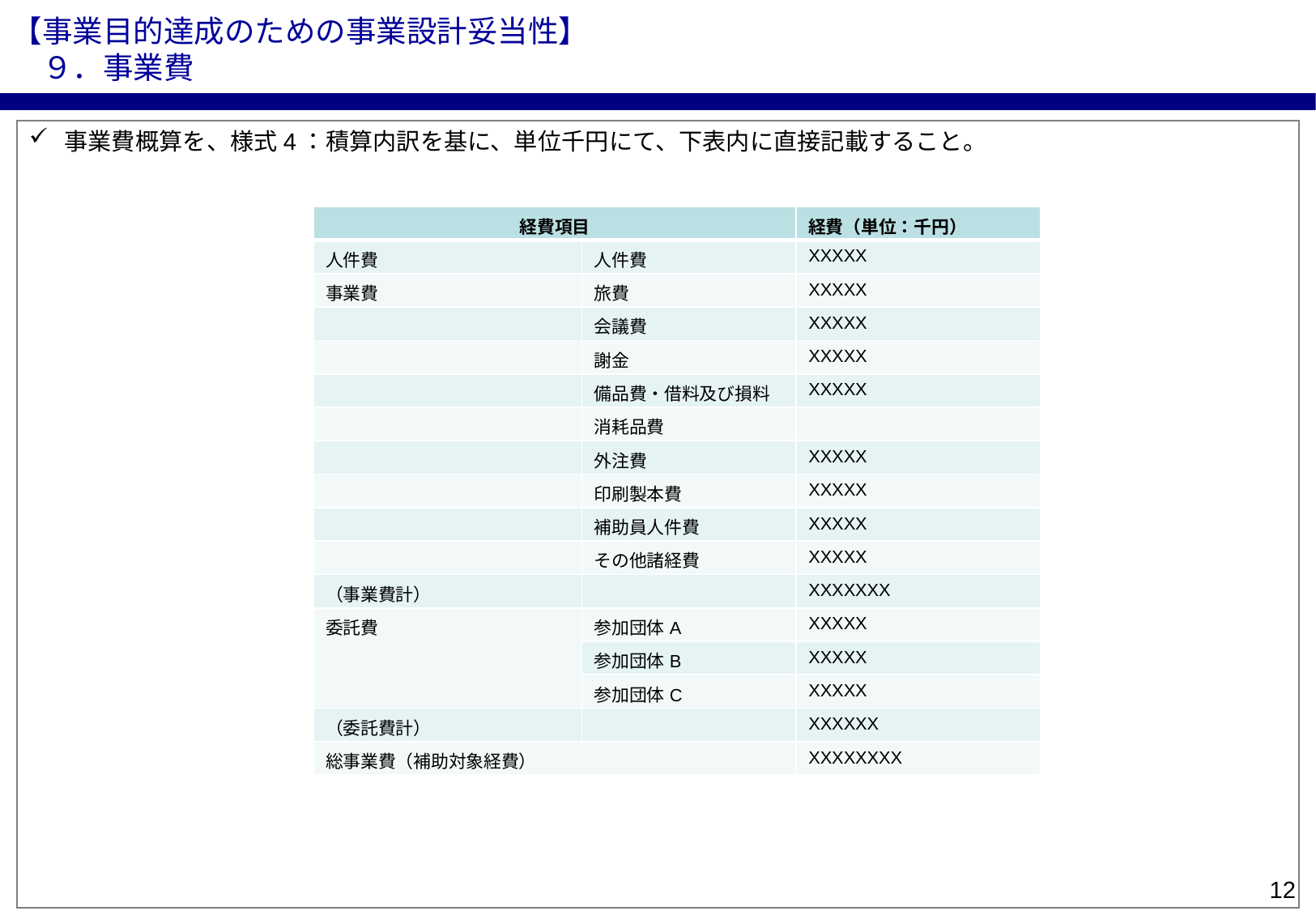

【事業目的達成のための事業設計妥当性】
　９．事業費
事業費概算を、様式4：積算内訳を基に、単位千円にて、下表内に直接記載すること。
| 経費項目 |  | 経費（単位：千円） |
| --- | --- | --- |
| 人件費 | 人件費 | XXXXX |
| 事業費 | 旅費 | XXXXX |
|  | 会議費 | XXXXX |
|  | 謝金 | XXXXX |
|  | 備品費・借料及び損料 | XXXXX |
|  | 消耗品費 |  |
|  | 外注費 | XXXXX |
|  | 印刷製本費 | XXXXX |
|  | 補助員人件費 | XXXXX |
|  | その他諸経費 | XXXXX |
| （事業費計） |  | XXXXXXX |
| 委託費 | 参加団体A | XXXXX |
|  | 参加団体B | XXXXX |
|  | 参加団体C | XXXXX |
| （委託費計） |  | XXXXXX |
| 総事業費（補助対象経費） |  | XXXXXXXX |